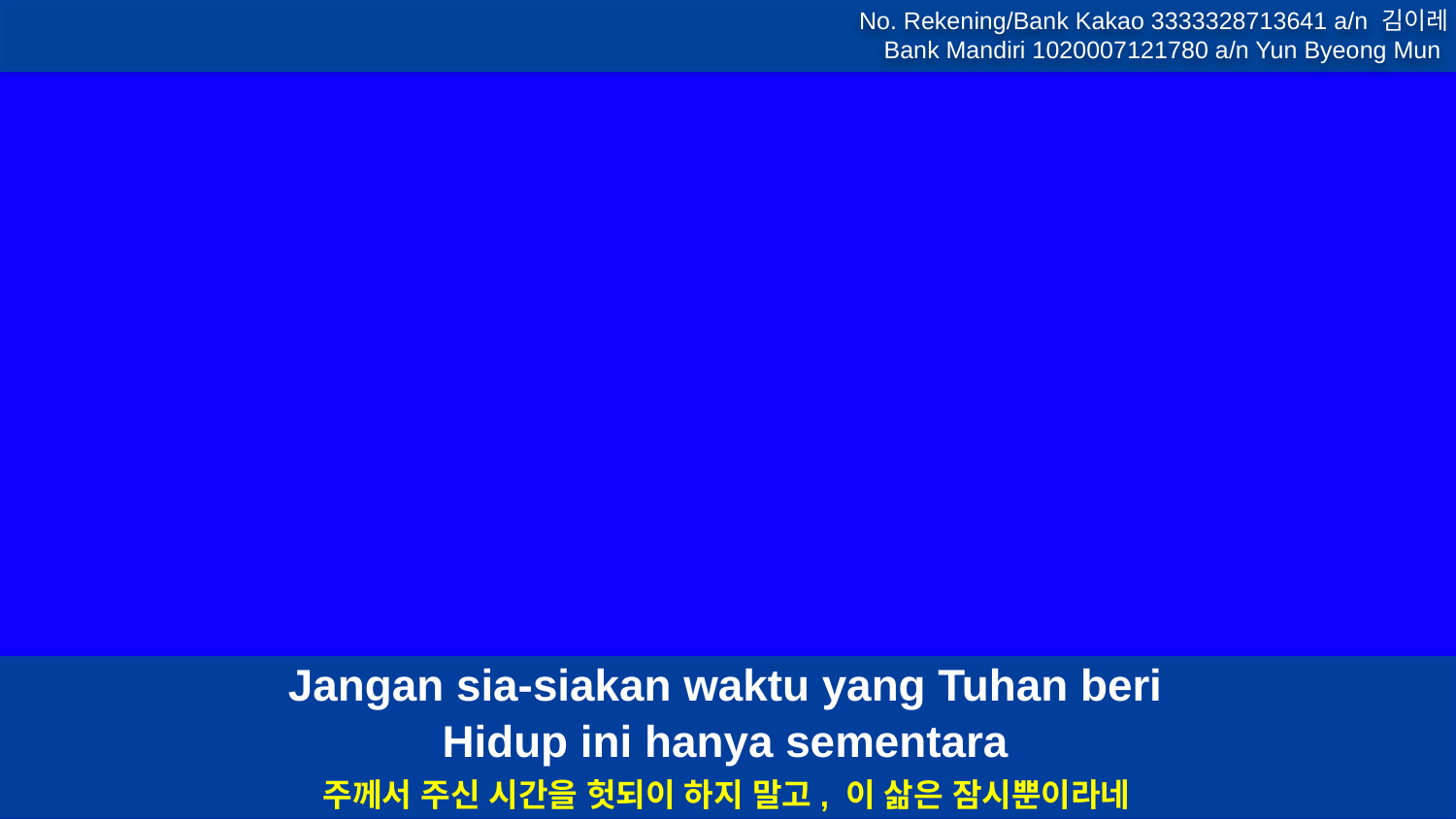

Jangan sia-siakan waktu yang Tuhan beri
Hidup ini hanya sementara
주께서 주신 시간을 헛되이 하지 말고, 이 삶은 잠시뿐이라네